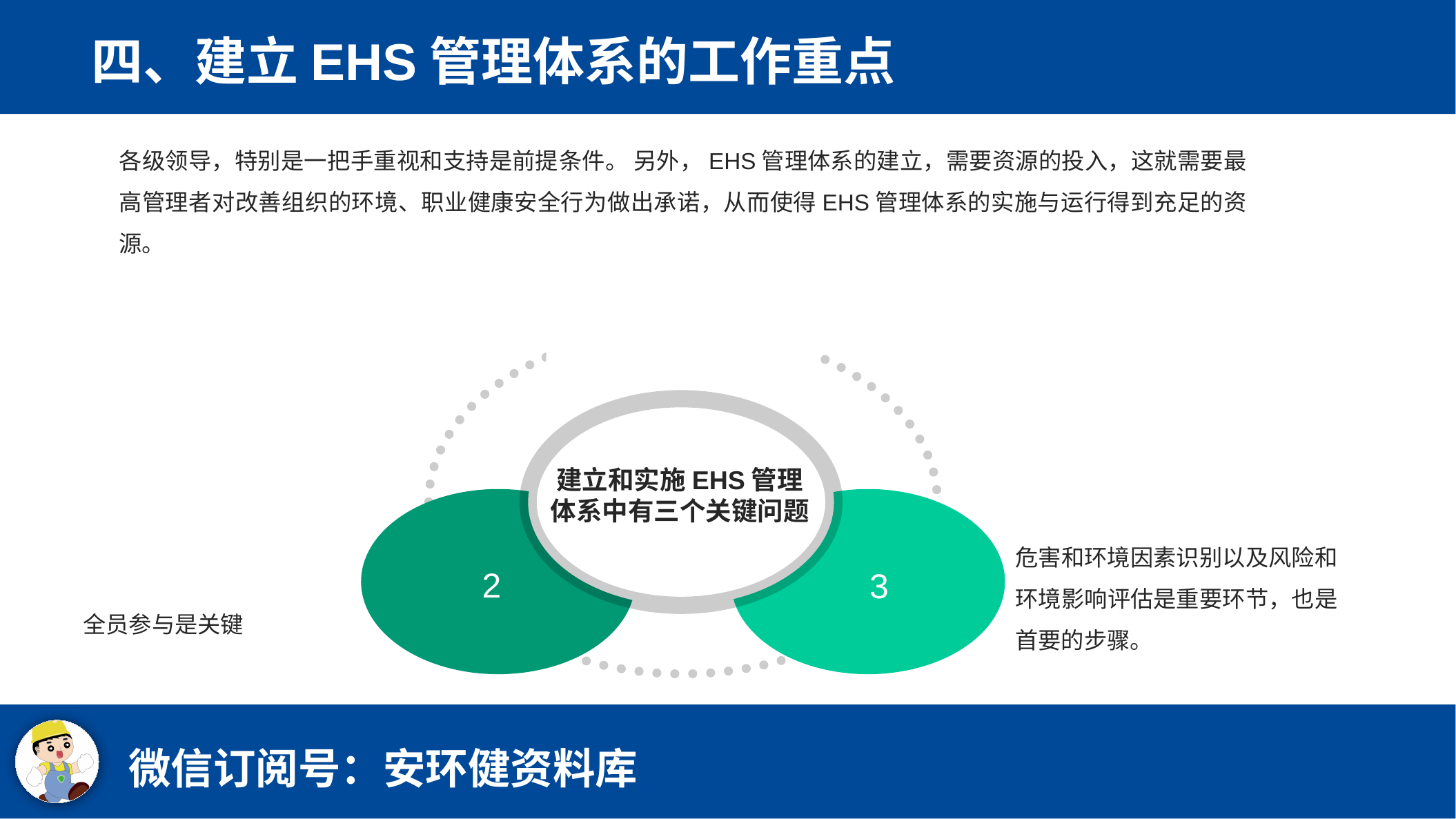

四、建立EHS管理体系的工作重点
各级领导，特别是一把手重视和支持是前提条件。 另外，EHS管理体系的建立，需要资源的投入，这就需要最高管理者对改善组织的环境、职业健康安全行为做出承诺，从而使得EHS管理体系的实施与运行得到充足的资源。

1
建立和实施EHS管理体系中有三个关键问题
危害和环境因素识别以及风险和环境影响评估是重要环节，也是首要的步骤。
2
3
全员参与是关键